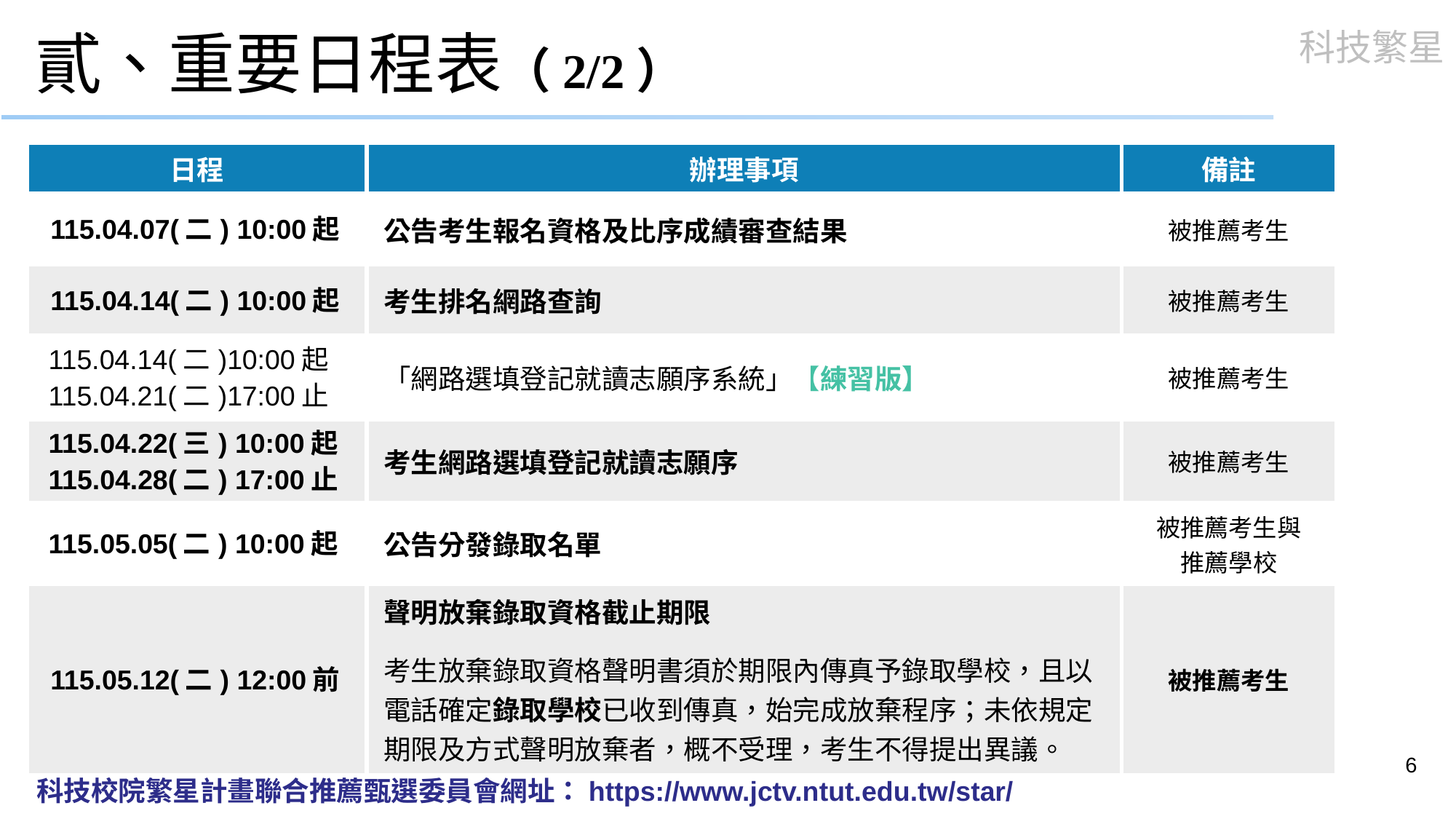

# 貳、重要日程表（2/2）
| 日程 | 辦理事項 | 備註 |
| --- | --- | --- |
| 115.04.07(二) 10:00起 | 公告考生報名資格及比序成績審查結果 | 被推薦考生 |
| 115.04.14(二) 10:00起 | 考生排名網路查詢 | 被推薦考生 |
| 115.04.14(二)10:00起115.04.21(二)17:00止 | 「網路選填登記就讀志願序系統」【練習版】 | 被推薦考生 |
| 115.04.22(三) 10:00起 115.04.28(二) 17:00止 | 考生網路選填登記就讀志願序 | 被推薦考生 |
| 115.05.05(二) 10:00起 | 公告分發錄取名單 | 被推薦考生與 推薦學校 |
| 115.05.12(二) 12:00前 | 聲明放棄錄取資格截止期限 考生放棄錄取資格聲明書須於期限內傳真予錄取學校，且以電話確定錄取學校已收到傳真，始完成放棄程序；未依規定期限及方式聲明放棄者，概不受理，考生不得提出異議。 | 被推薦考生 |
6
科技校院繁星計畫聯合推薦甄選委員會網址：https://www.jctv.ntut.edu.tw/star/